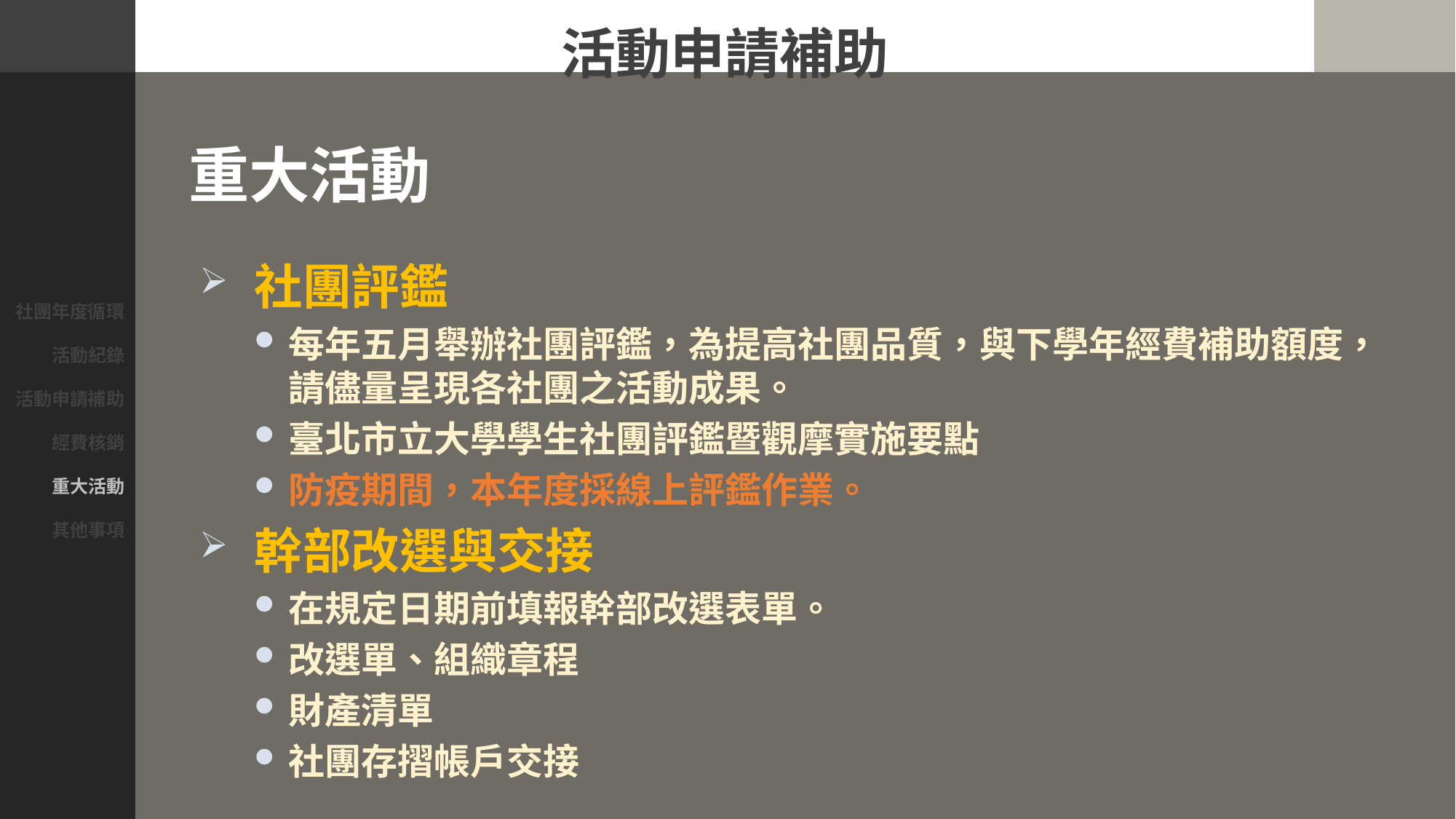

社團年度循環
活動紀錄
活動申請補助
經費核銷
重大活動
其他事項

活動申請補助

重大活動
社團評鑑
每年五月舉辦社團評鑑，為提高社團品質，與下學年經費補助額度，請儘量呈現各社團之活動成果。
臺北市立大學學生社團評鑑暨觀摩實施要點
防疫期間，本年度採線上評鑑作業。
幹部改選與交接
在規定日期前填報幹部改選表單。
改選單、組織章程
財產清單
社團存摺帳戶交接